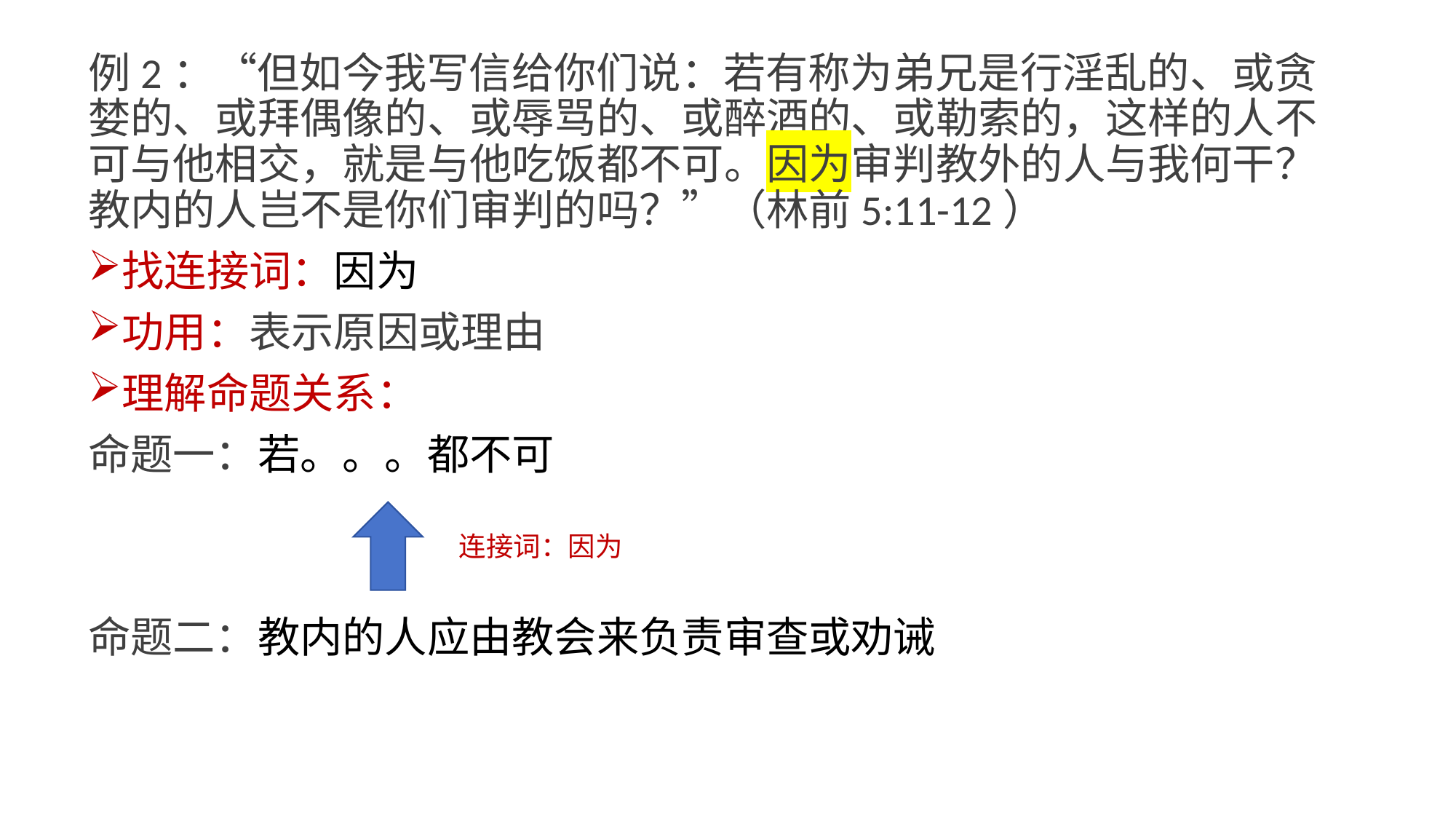

例2：“但如今我写信给你们说：若有称为弟兄是行淫乱的、或贪婪的、或拜偶像的、或辱骂的、或醉酒的、或勒索的，这样的人不可与他相交，就是与他吃饭都不可。因为审判教外的人与我何干？教内的人岂不是你们审判的吗？”（林前5:11-12）
找连接词：因为
功用：表示原因或理由
理解命题关系：
命题一：若。。。都不可

命题二：教内的人应由教会来负责审查或劝诫

连接词：因为